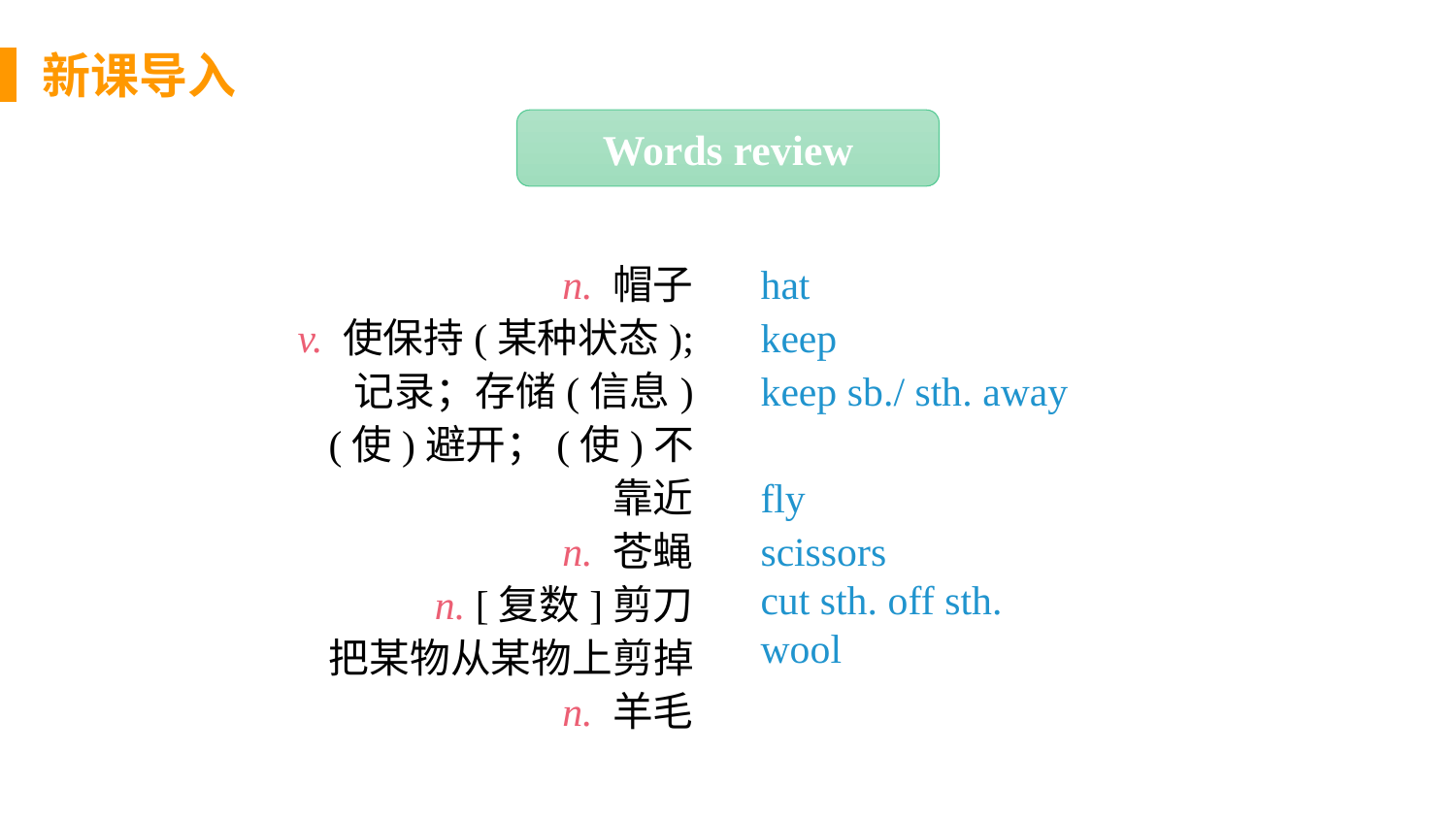

新课导入

Words review
n. 帽子
v. 使保持(某种状态);
    记录；存储(信息)
    (使)避开；(使)不靠近
n. 苍蝇
n. [复数]剪刀
  把某物从某物上剪掉
n. 羊毛
hat
keep
keep sb./ sth. away

fly
scissors
cut sth. off sth.
wool